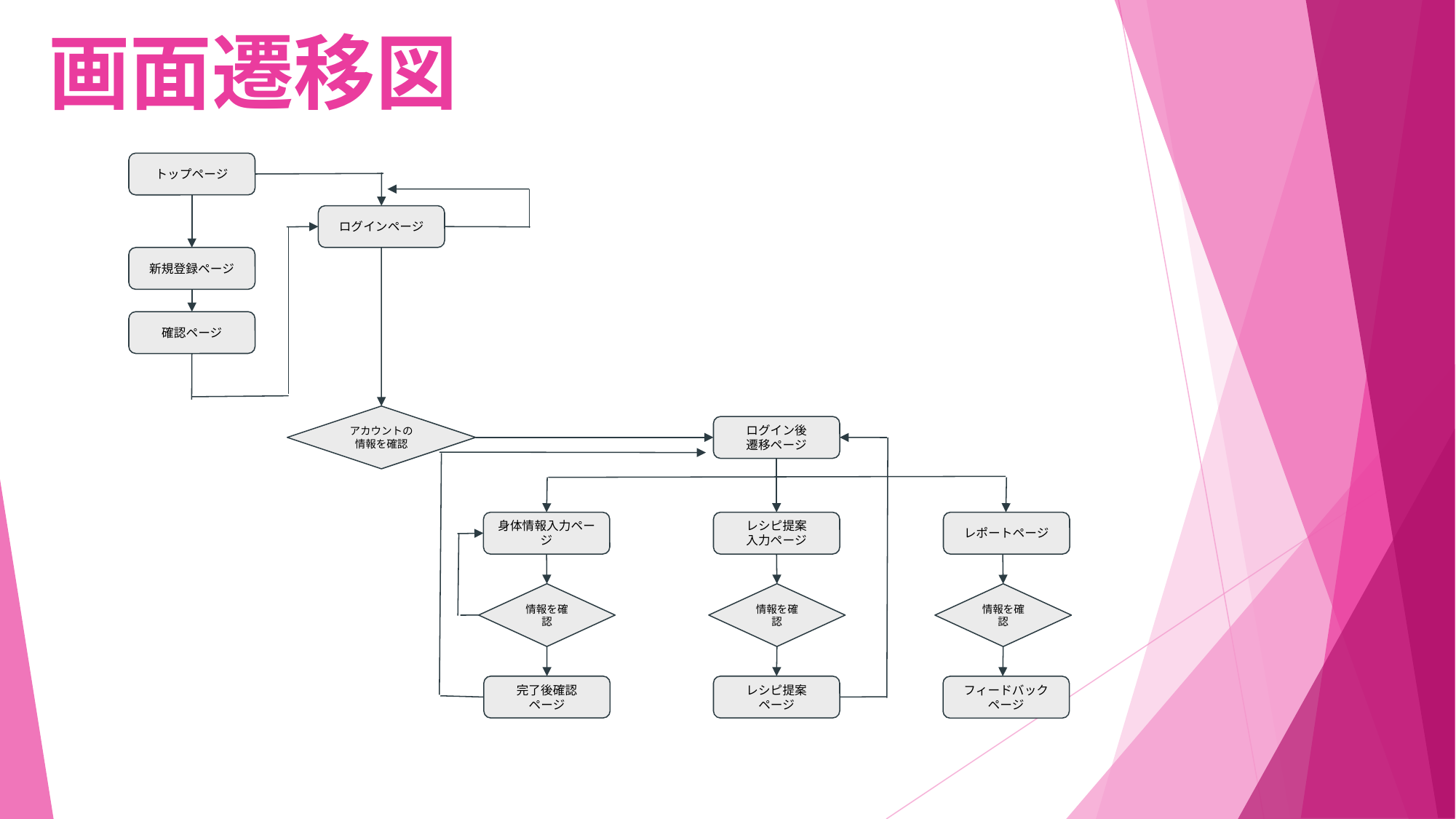

画面遷移図
トップページ
ログインページ
新規登録ページ
確認ページ
アカウントの情報を確認
ログイン後
遷移ページ
身体情報入力ページ
レシピ提案
入力ページ
レポートページ
情報を確認
情報を確認
情報を確認
完了後確認
ページ
レシピ提案
ページ
フィードバックページ